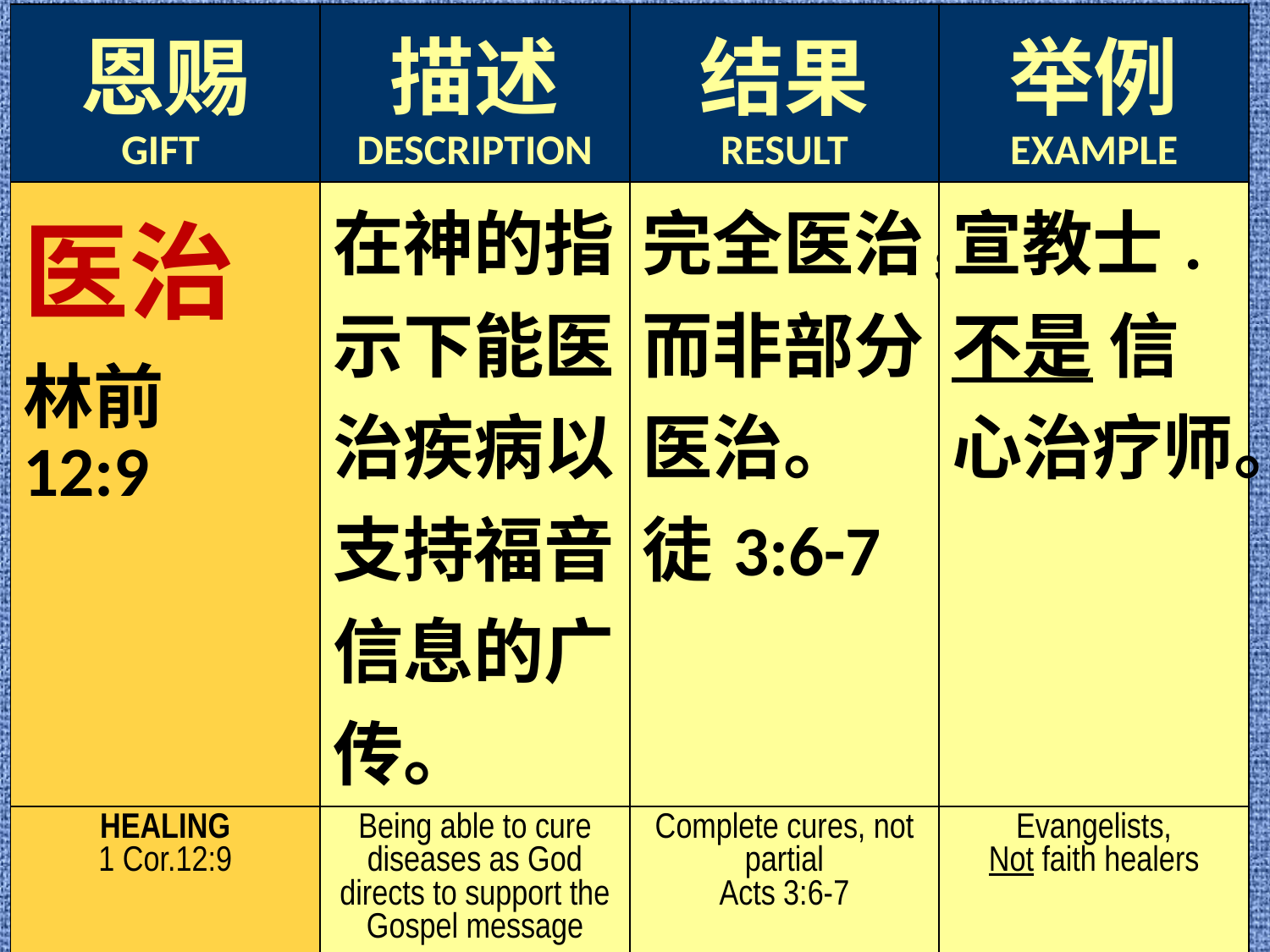

| 恩赐 GIFT | 描述 DESCRIPTION | 结果 RESULT | 举例 EXAMPLE |
| --- | --- | --- | --- |
| 医治 林前12:9 | 在神的指示下能医治疾病以支持福音信息的广传。 | 完全医治，而非部分医治。 徒3:6-7 | 宣教士. 不是 信心治疗师。 |
| HEALING 1 Cor.12:9 | Being able to cure diseases as God directs to support the Gospel message | Complete cures, not partial Acts 3:6-7 | Evangelists, Not faith healers |